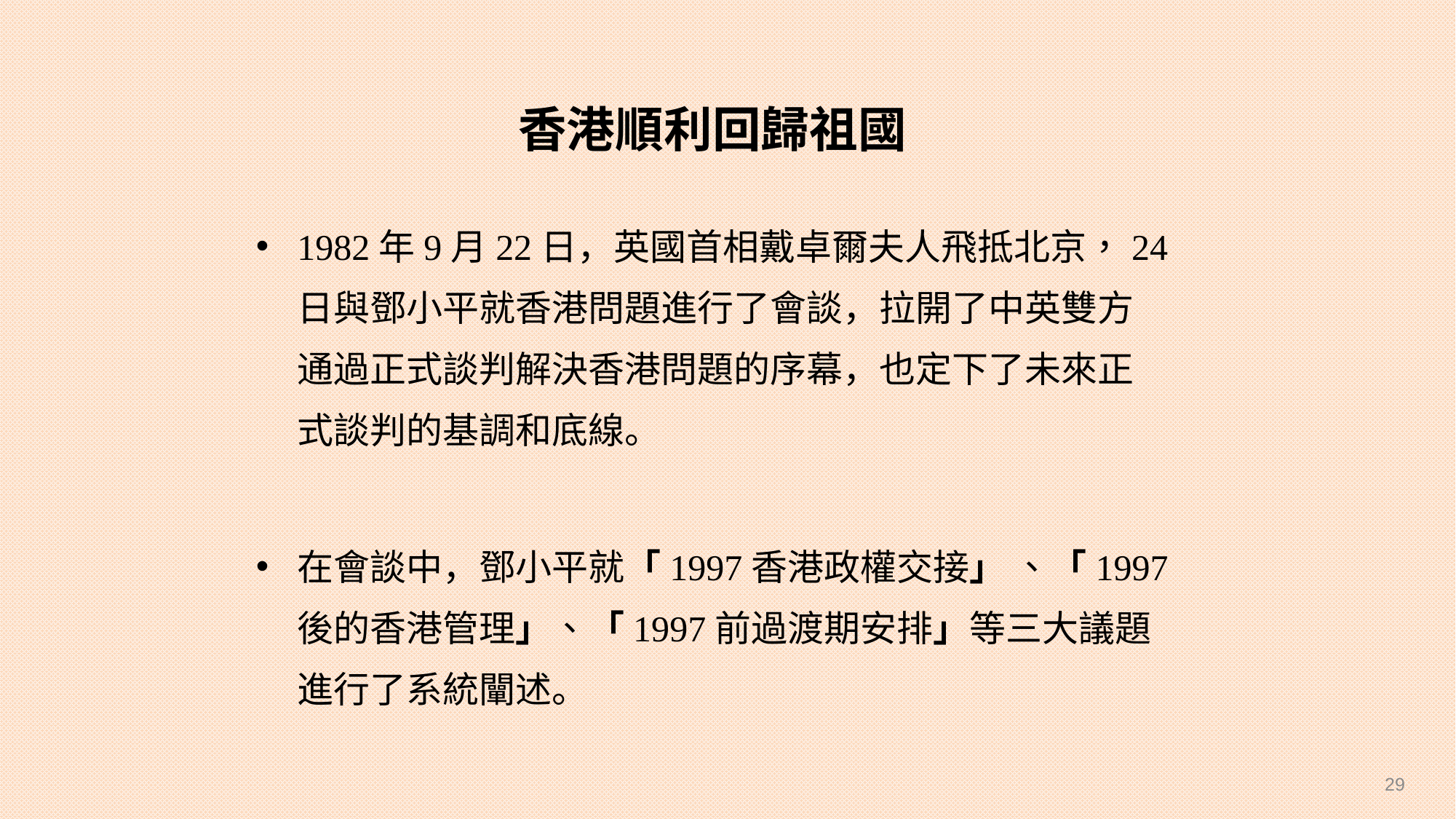

香港順利回歸祖國
1982年9月22日，英國首相戴卓爾夫人飛抵北京，24日與鄧小平就香港問題進行了會談，拉開了中英雙方通過正式談判解決香港問題的序幕，也定下了未來正式談判的基調和底線。

在會談中，鄧小平就「1997香港政權交接」 、「1997後的香港管理」、「1997前過渡期安排」等三大議題進行了系統闡述。
29